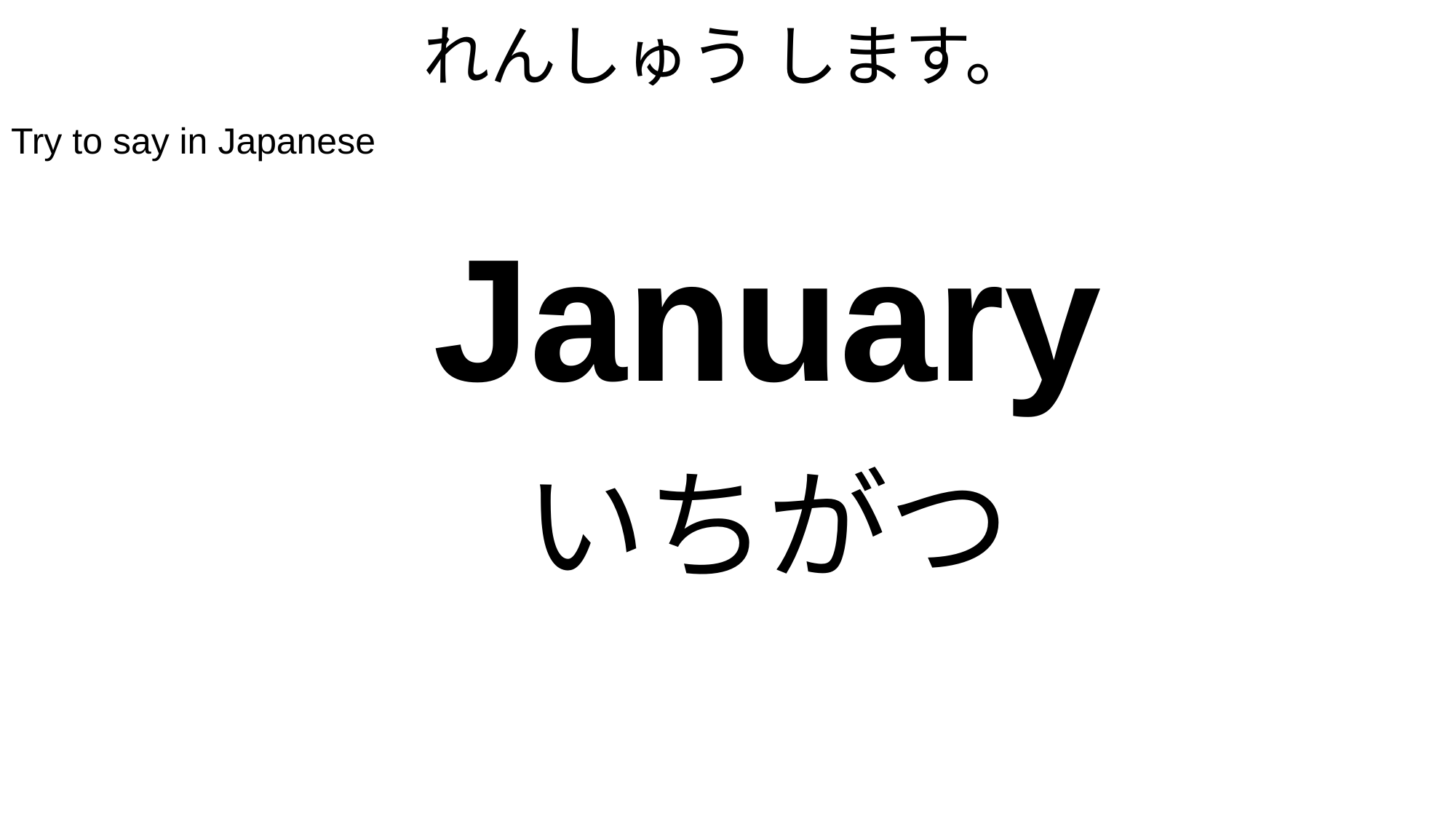

# れんしゅう します。
Try to say in Japanese
| January |
| --- |
| いちがつ |